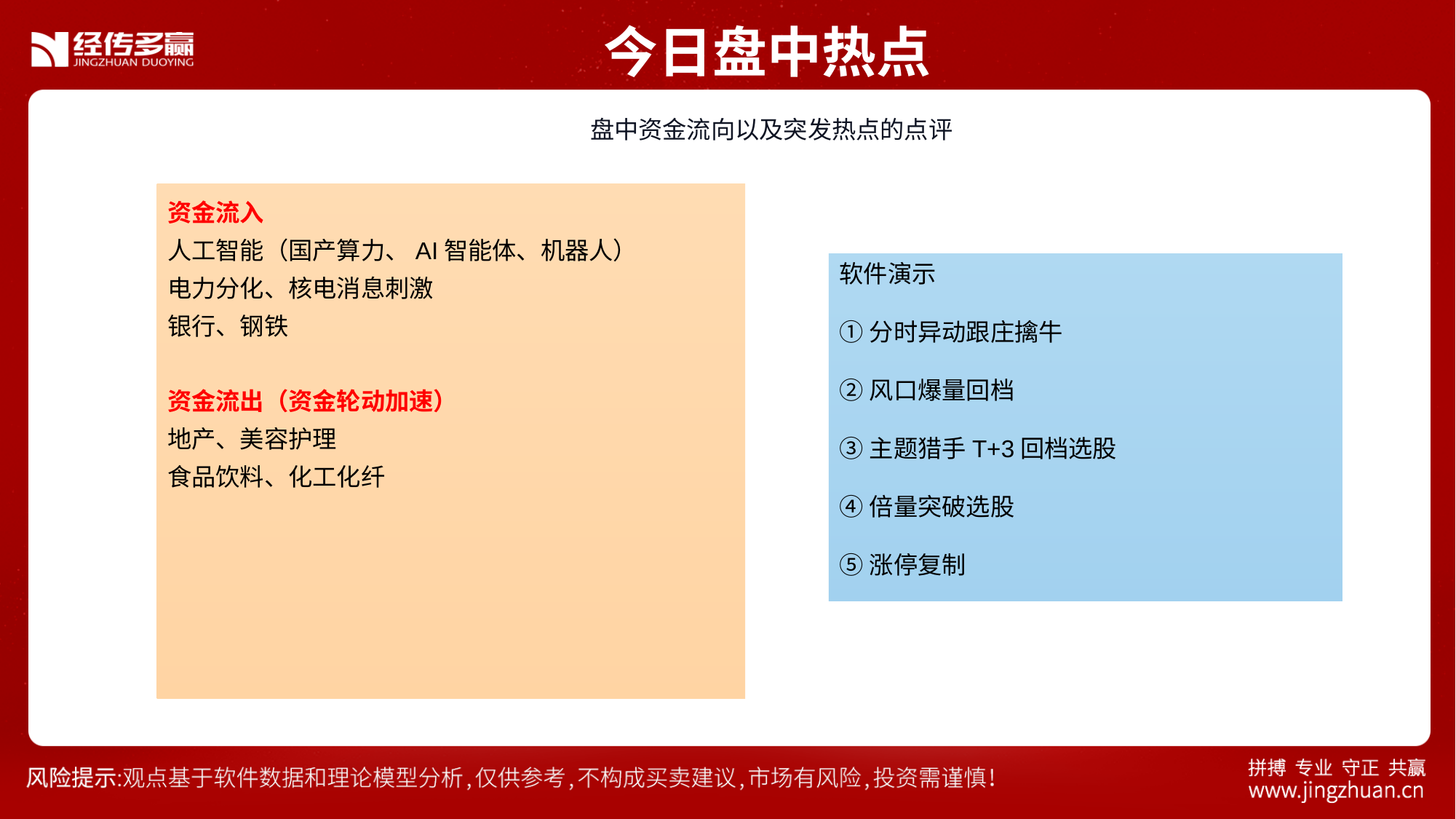

今日盘中热点
          盘中资金流向以及突发热点的点评

资金流入
人工智能（国产算力、AI智能体、机器人）
电力分化、核电消息刺激
银行、钢铁

资金流出（资金轮动加速）
地产、美容护理
食品饮料、化工化纤
软件演示

①分时异动跟庄擒牛

②风口爆量回档

③主题猎手T+3回档选股

④倍量突破选股

⑤涨停复制